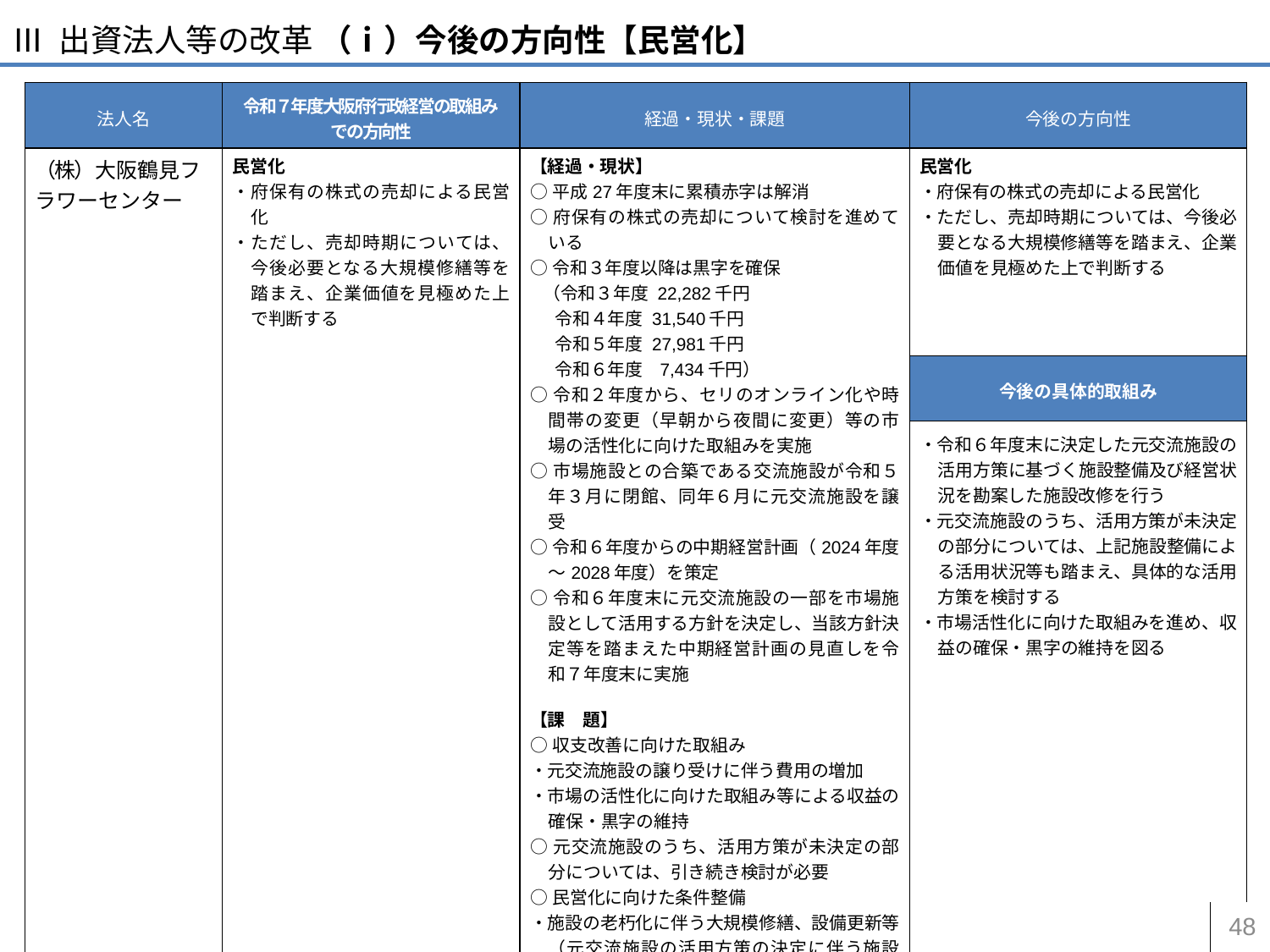

Ⅲ 出資法人等の改革 （ⅰ）今後の方向性【民営化】
| 法人名 | 令和７年度大阪府行政経営の取組み での方向性 | 経過・現状・課題 | 今後の方向性 |  |
| --- | --- | --- | --- | --- |
| （株）大阪鶴見フラワーセンター | 民営化 ・府保有の株式の売却による民営化 ・ただし、売却時期については、今後必要となる大規模修繕等を踏まえ、企業価値を見極めた上で判断する | 【経過・現状】 ○平成27年度末に累積赤字は解消 ○府保有の株式の売却について検討を進めている ○令和３年度以降は黒字を確保 （令和３年度 22,282千円 令和４年度 31,540千円 令和５年度 27,981千円 令和６年度 7,434千円） ○令和２年度から、セリのオンライン化や時間帯の変更（早朝から夜間に変更）等の市場の活性化に向けた取組みを実施 ○市場施設との合築である交流施設が令和５年３月に閉館、同年６月に元交流施設を譲受 ○令和６年度からの中期経営計画（2024年度～2028年度）を策定 ○令和６年度末に元交流施設の一部を市場施設として活用する方針を決定し、当該方針決定等を踏まえた中期経営計画の見直しを令和７年度末に実施 【課　題】 ○収支改善に向けた取組み ・元交流施設の譲り受けに伴う費用の増加　　 ・市場の活性化に向けた取組み等による収益の確保・黒字の維持 ○元交流施設のうち、活用方策が未決定の部分については、引き続き検討が必要 ○民営化に向けた条件整備 ・施設の老朽化に伴う大規模修繕、設備更新等（元交流施設の活用方策の決定に伴う施設改修を含む）への対応 ・市場建設時に導入した国庫補助金の返還について、国と協議が必要 ・市場運営を支える卸売業者や仲卸業者等の理解・協力　等 | 民営化 ・府保有の株式の売却による民営化 ・ただし、売却時期については、今後必要となる大規模修繕等を踏まえ、企業価値を見極めた上で判断する |  |
|  |  |  | 今後の具体的取組み |  |
|  |  |  | ・令和６年度末に決定した元交流施設の活用方策に基づく施設整備及び経営状況を勘案した施設改修を行う ・元交流施設のうち、活用方策が未決定の部分については、上記施設整備による活用状況等も踏まえ、具体的な活用方策を検討する ・市場活性化に向けた取組みを進め、収益の確保・黒字の維持を図る |  |
|  |  |  |  |  |
48